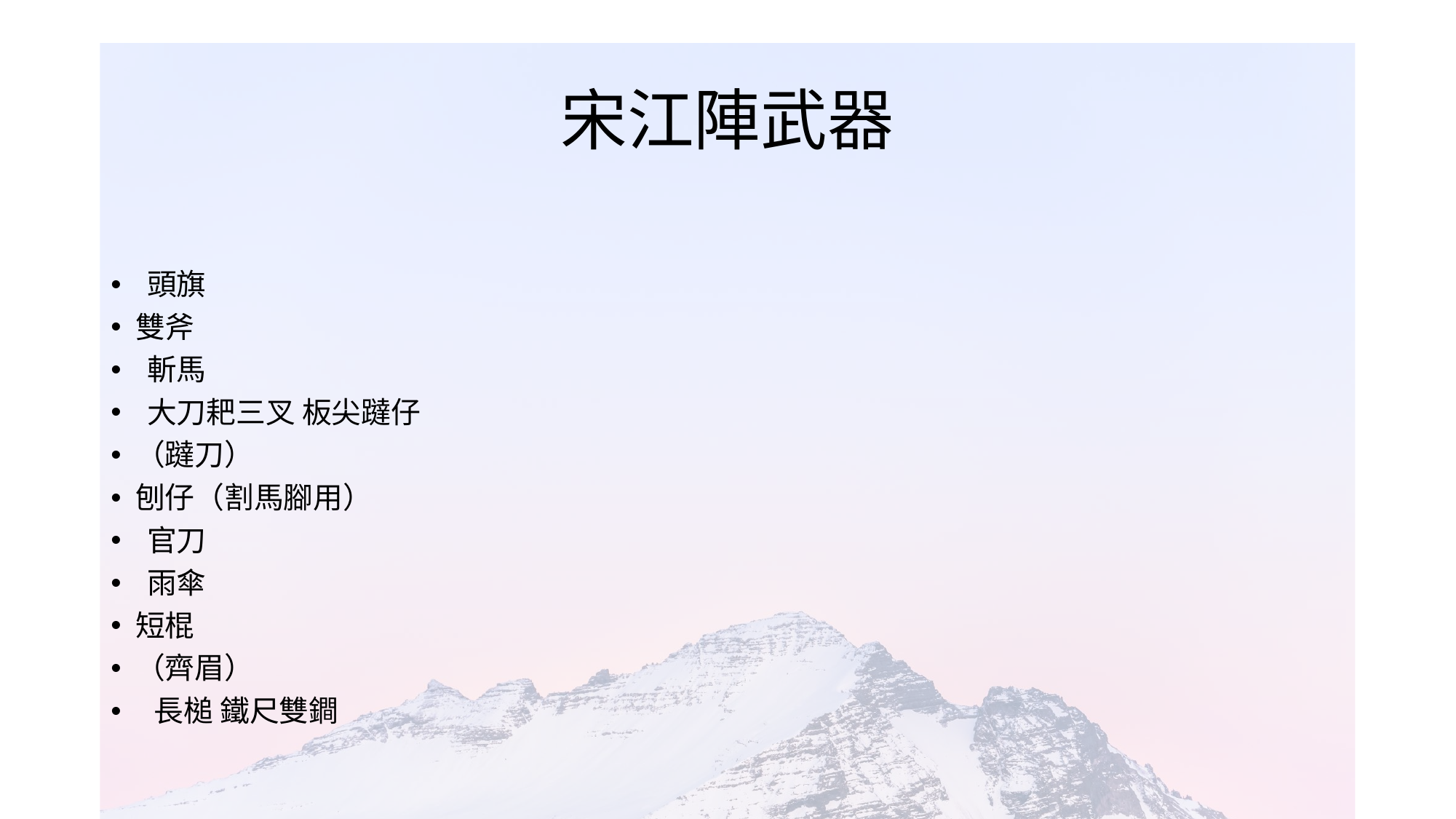

# 宋江陣武器

 頭旗
雙斧
 斬馬
 大刀耙三叉 板尖躂仔
（躂刀）
刨仔（割馬腳用）
 官刀
 雨傘
短棍
（齊眉）
  長槌 鐵尺雙鐧